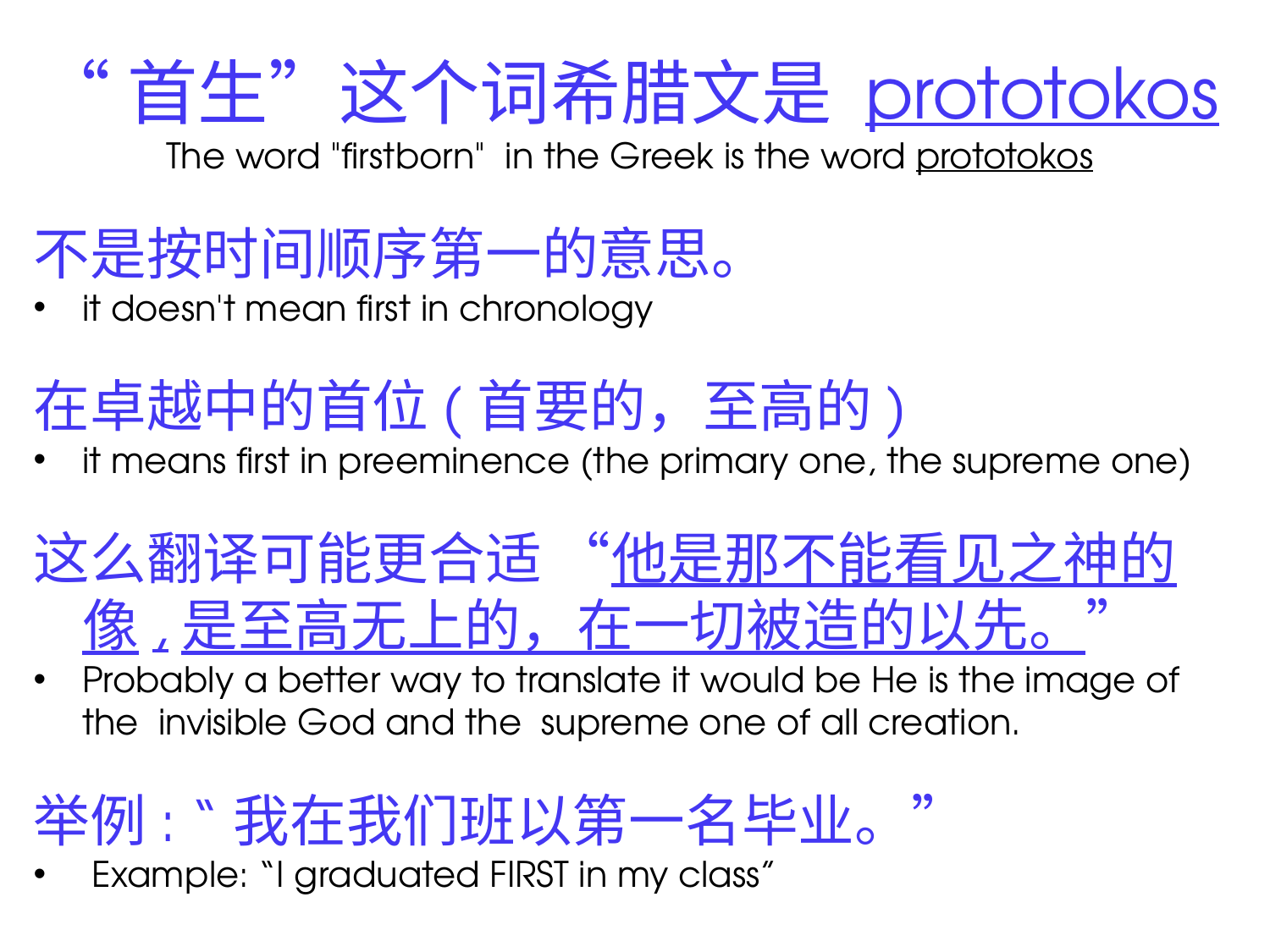

“首生”这个词希腊文是 prototokos
The word "firstborn"  in the Greek is the word prototokos

不是按时间顺序第一的意思。
it doesn't mean first in chronology

在卓越中的首位(首要的，至高的)
it means first in preeminence (the primary one, the supreme one)

这么翻译可能更合适 “他是那不能看见之神的像,是至高无上的，在一切被造的以先。”
Probably a better way to translate it would be He is the image of the  invisible God and the  supreme one of all creation.

举例: “我在我们班以第一名毕业。”
 Example: “I graduated FIRST in my class”